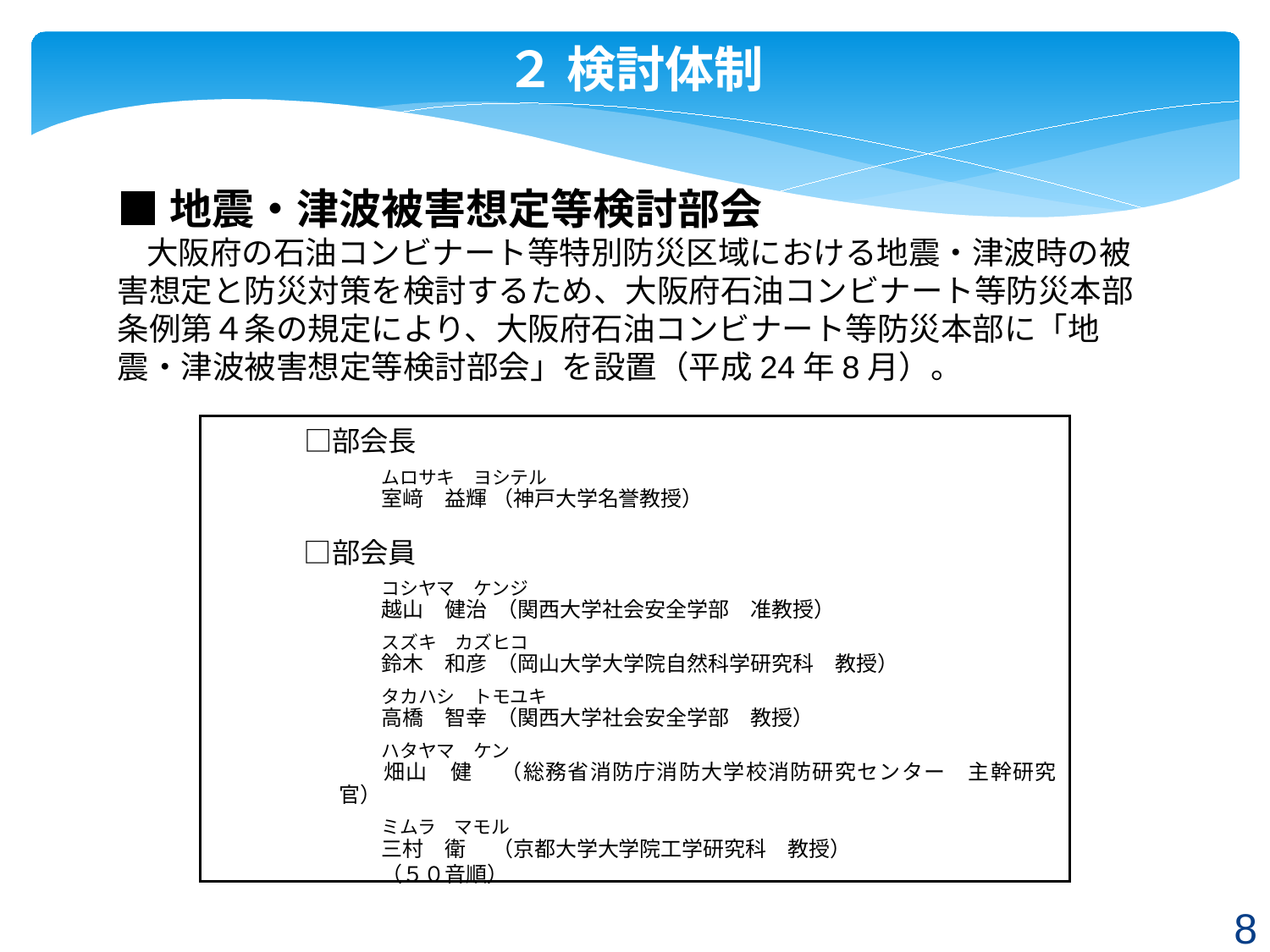

２ 検討体制
■地震・津波被害想定等検討部会
   大阪府の石油コンビナート等特別防災区域における地震・津波時の被害想定と防災対策を検討するため、大阪府石油コンビナート等防災本部条例第４条の規定により、大阪府石油コンビナート等防災本部に「地震・津波被害想定等検討部会」を設置（平成24年8月）。
　□部会長
　　ムロサキ　ヨシテル
　　室﨑　益輝 （神戸大学名誉教授）
　□部会員
　　コシヤマ　ケンジ
　　越山　健治  （関西大学社会安全学部　准教授）
　　スズキ　カズヒコ
　　鈴木　和彦  （岡山大学大学院自然科学研究科　教授）
　　タカハシ　トモユキ
　　高橋　智幸  （関西大学社会安全学部　教授）
　　ハタヤマ　ケン
　　畑山　健　 （総務省消防庁消防大学校消防研究センター　主幹研究官）
　　ミムラ　マモル
　　三村　衛 　（京都大学大学院工学研究科　教授）
　　（５０音順）
8